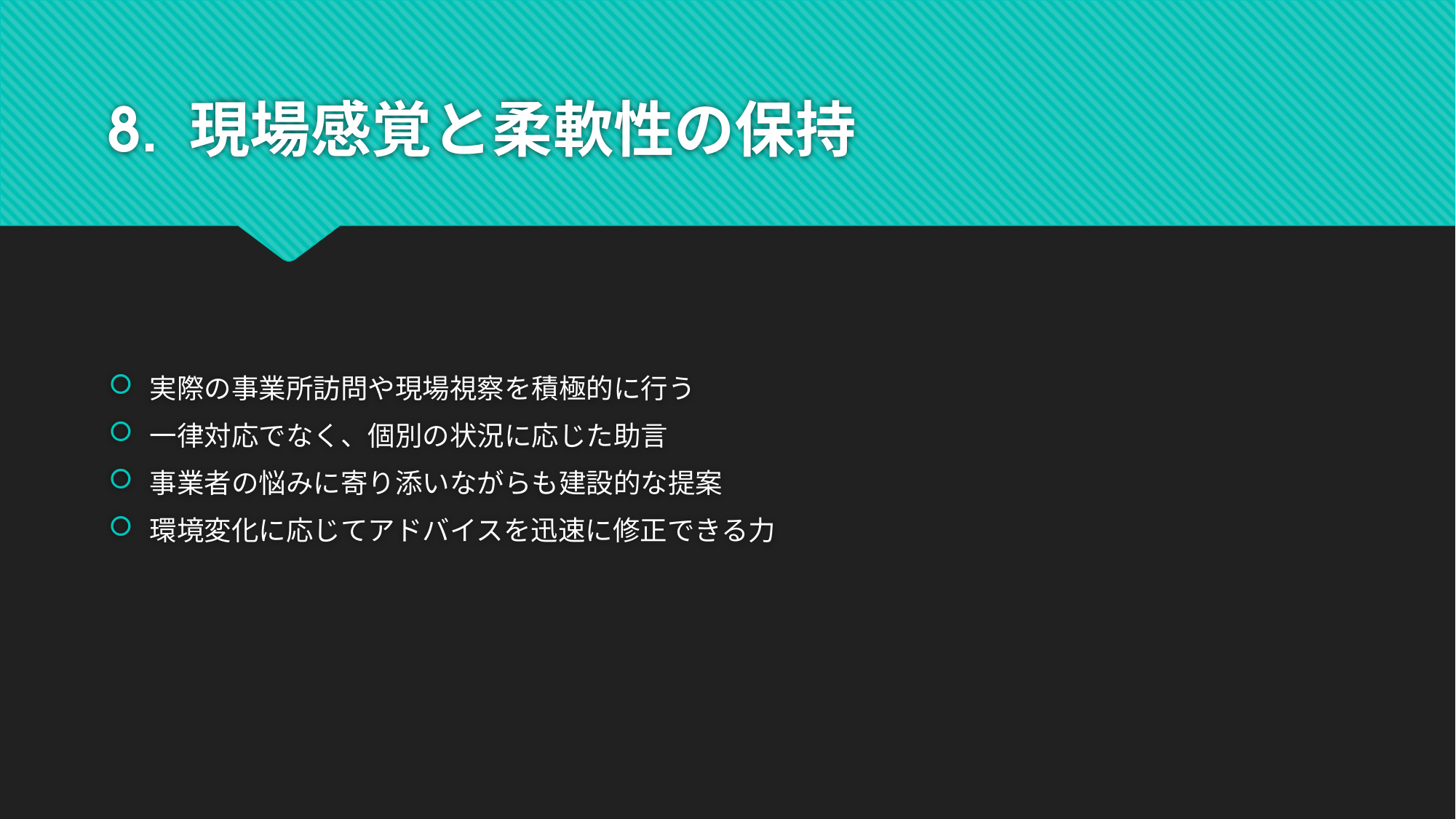

# 8. 現場感覚と柔軟性の保持
実際の事業所訪問や現場視察を積極的に行う
一律対応でなく、個別の状況に応じた助言
事業者の悩みに寄り添いながらも建設的な提案
環境変化に応じてアドバイスを迅速に修正できる力